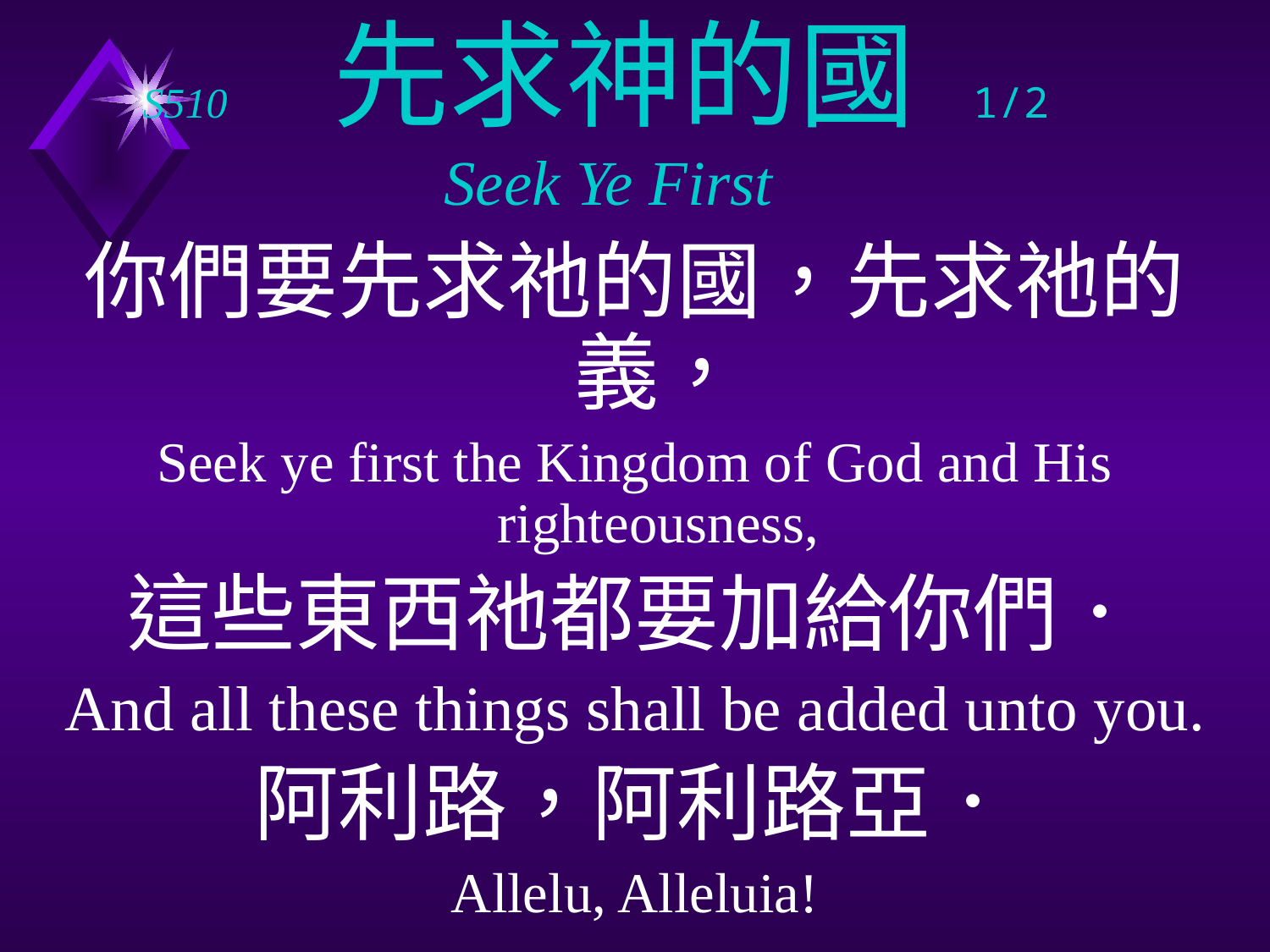

# S510         先求神的國     1/2 Seek Ye First
你們要先求祂的國，先求祂的義，
Seek ye first the Kingdom of God and His righteousness,
這些東西祂都要加給你們．
And all these things shall be added unto you.
阿利路，阿利路亞．
Allelu, Alleluia!